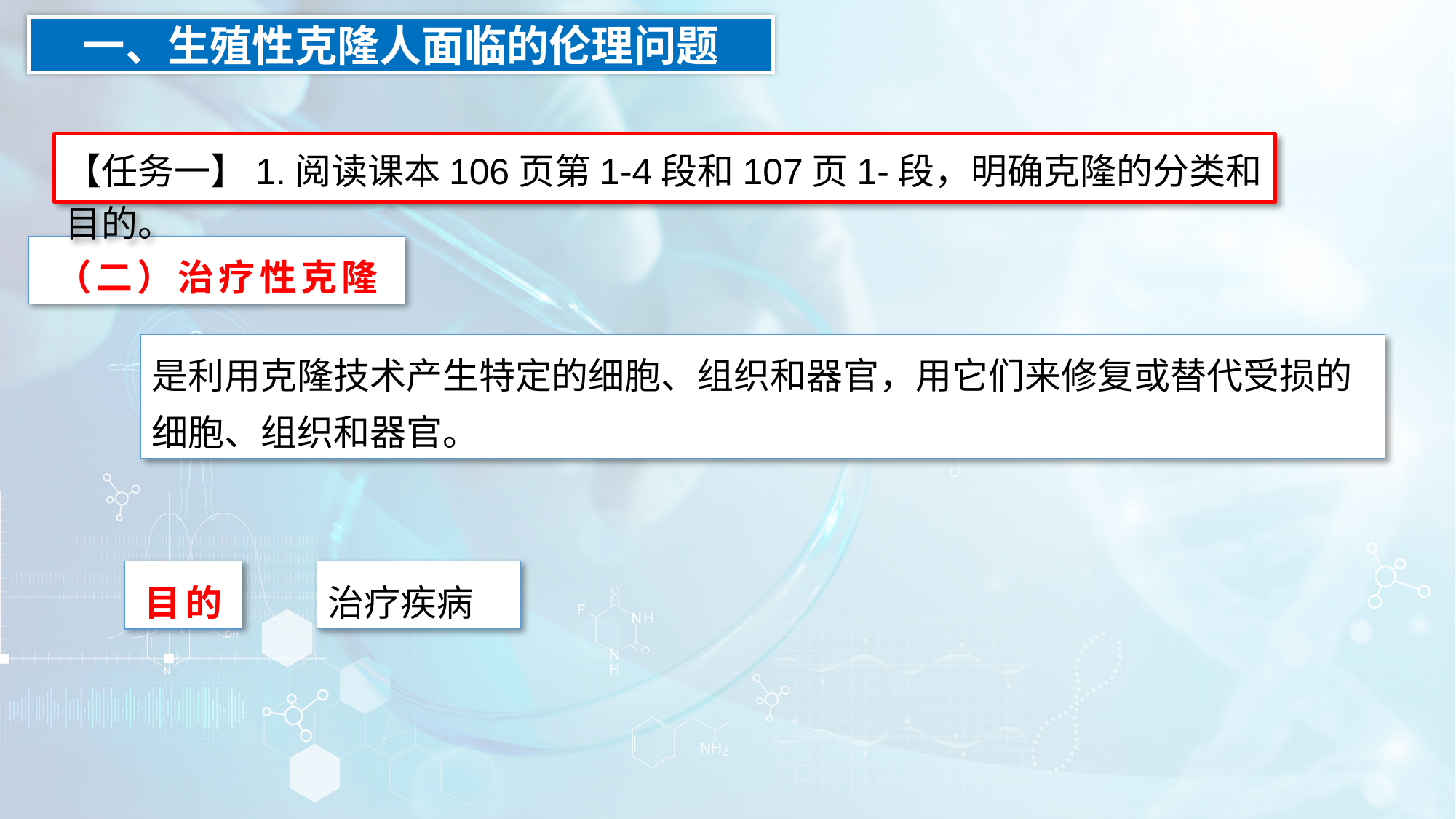

一、生殖性克隆人面临的伦理问题
【任务一】1.阅读课本106页第1-4段和107页1-段，明确克隆的分类和目的。
（二）治疗性克隆
是利用克隆技术产生特定的细胞、组织和器官，用它们来修复或替代受损的细胞、组织和器官。
目的
治疗疾病